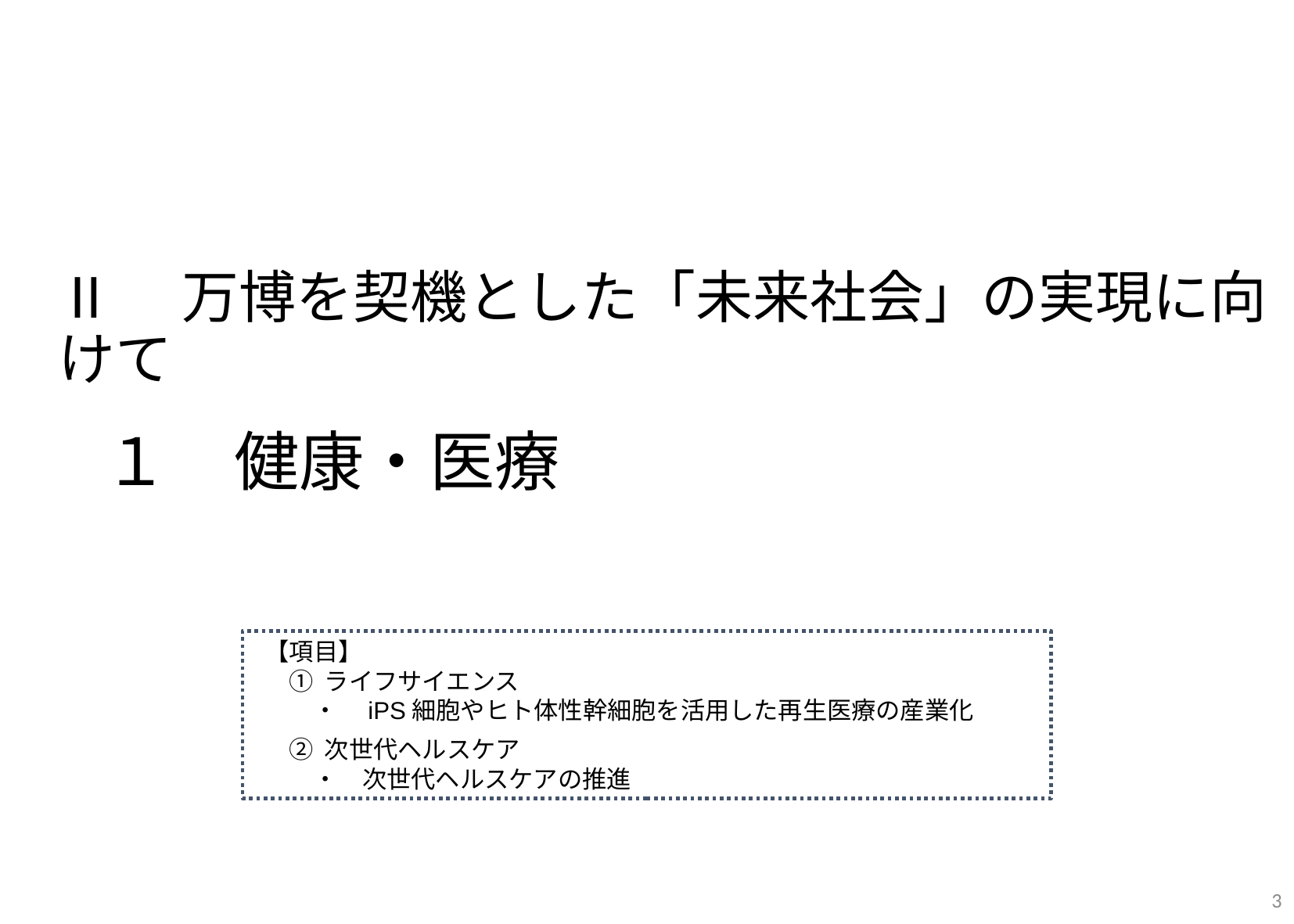

Ⅱ　万博を契機とした「未来社会」の実現に向けて
１　健康・医療
【項目】
① ライフサイエンス
　・　iPS細胞やヒト体性幹細胞を活用した再生医療の産業化
② 次世代ヘルスケア
　・　次世代ヘルスケアの推進
3